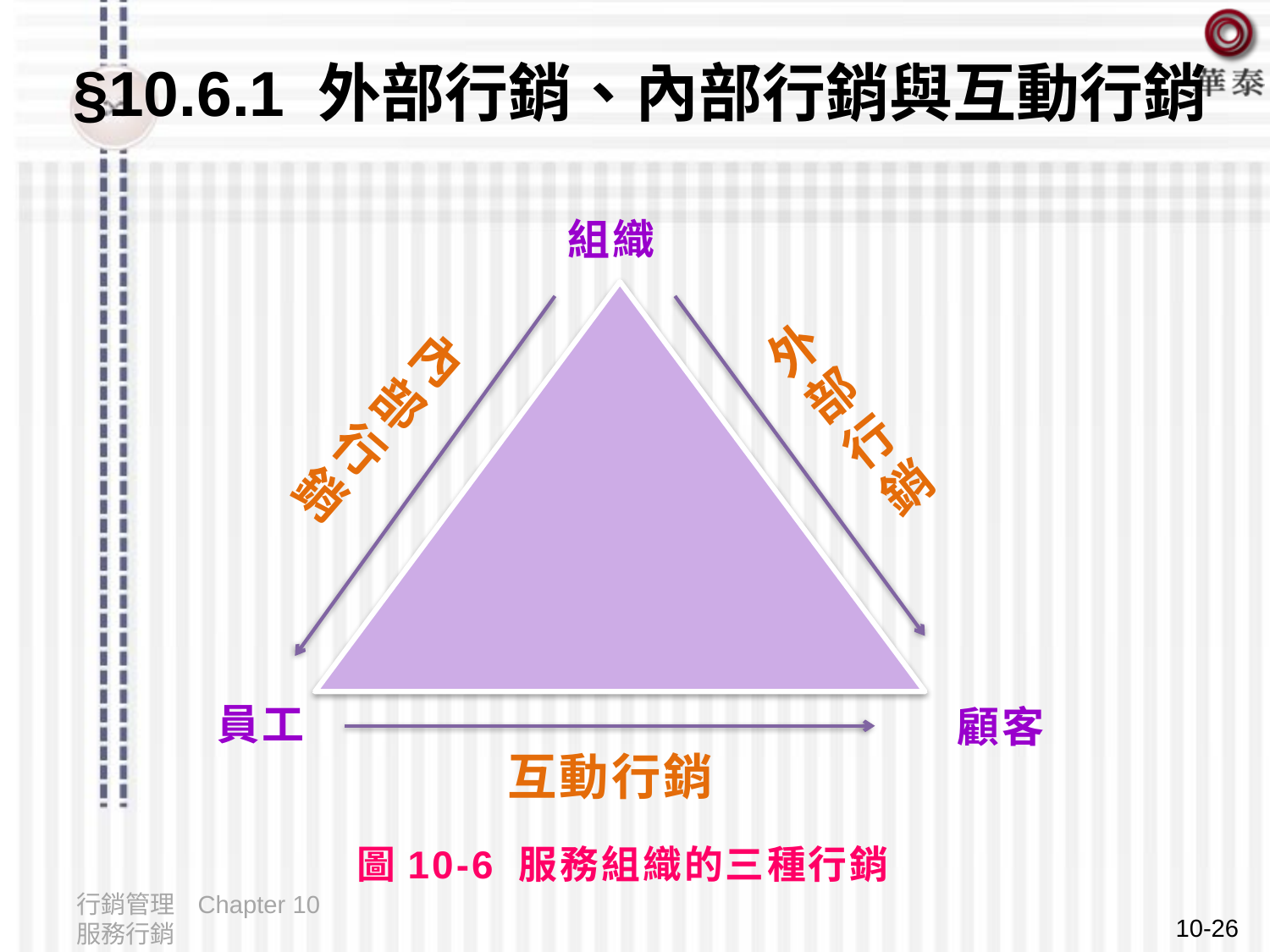

# §10.6.1 外部行銷、內部行銷與互動行銷
組織

外部行銷
內部行銷
員工
顧客
互動行銷
圖10-6 服務組織的三種行銷
行銷管理   Chapter 10   服務行銷
10-26